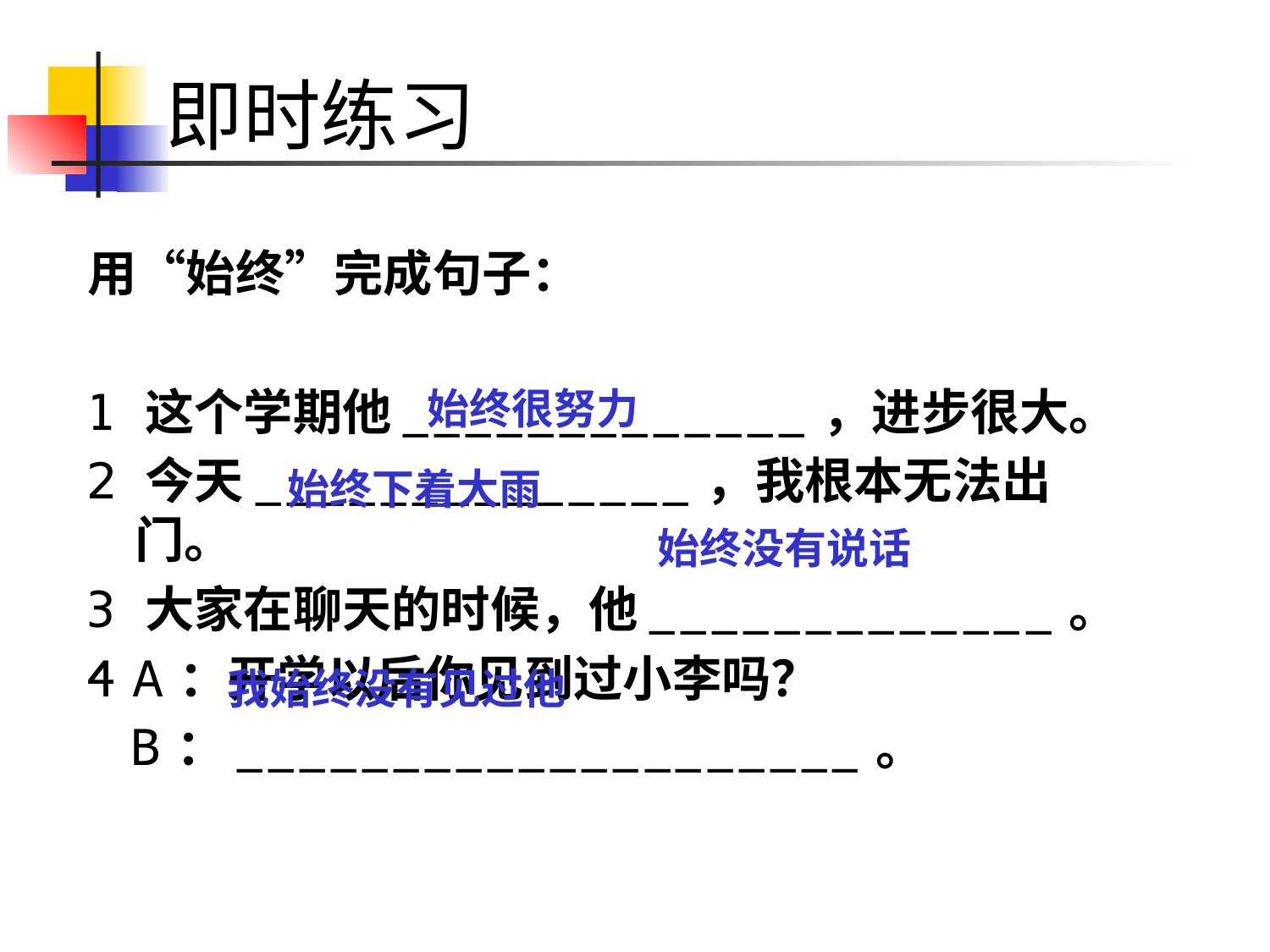

# 即时练习
用“始终”完成句子：

1 这个学期他_____________，进步很大。
2 今天______________，我根本无法出门。
3 大家在聊天的时候，他_____________。
4 A：开学以后你见到过小李吗？
   B：____________________。
始终很努力
始终下着大雨
始终没有说话
我始终没有见过他